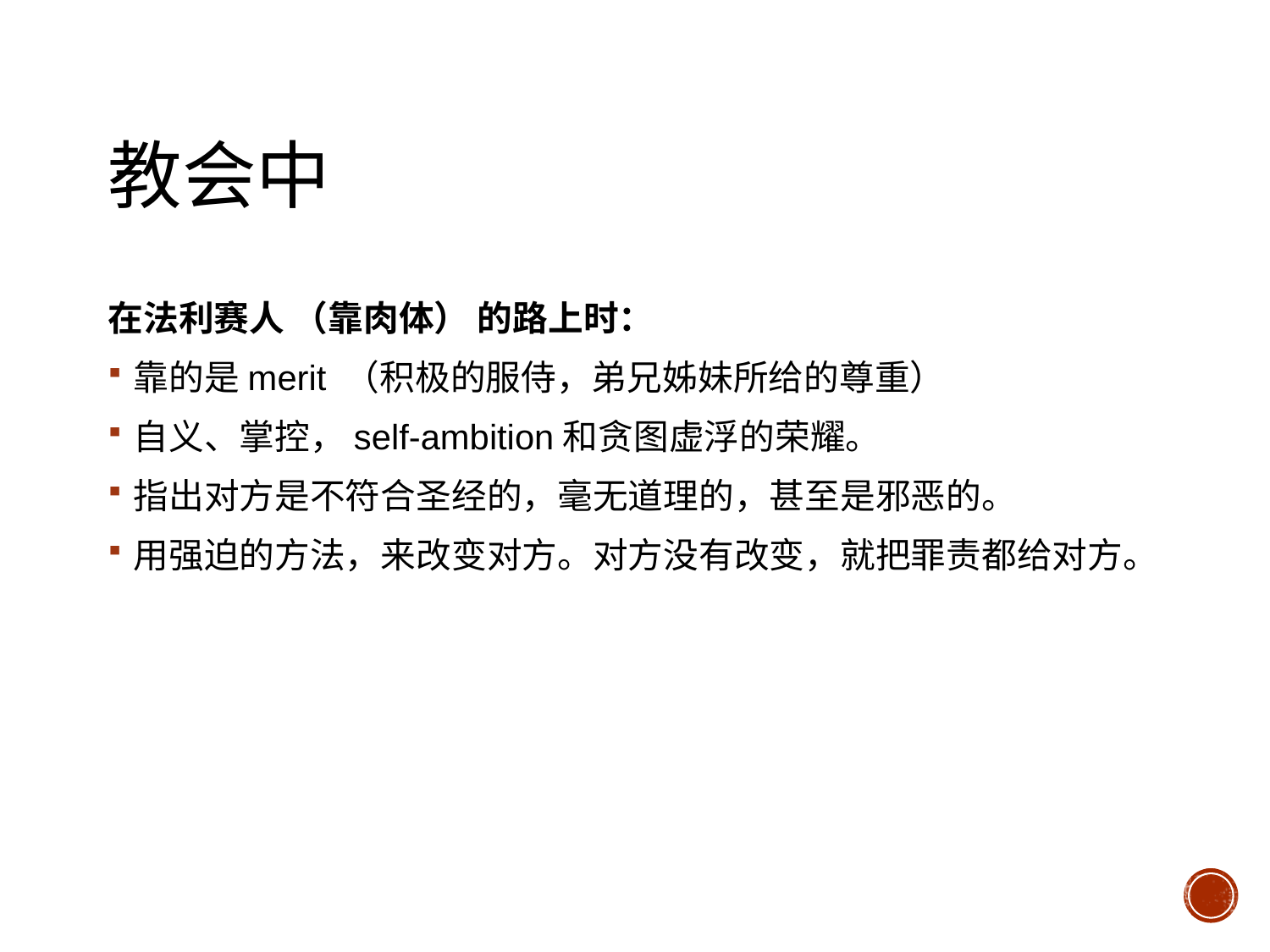

# 教会中
在法利赛人 （靠肉体） 的路上时：
靠的是merit （积极的服侍，弟兄姊妹所给的尊重）
自义、掌控，self-ambition和贪图虚浮的荣耀。
指出对方是不符合圣经的，毫无道理的，甚至是邪恶的。
用强迫的方法，来改变对方。对方没有改变，就把罪责都给对方。